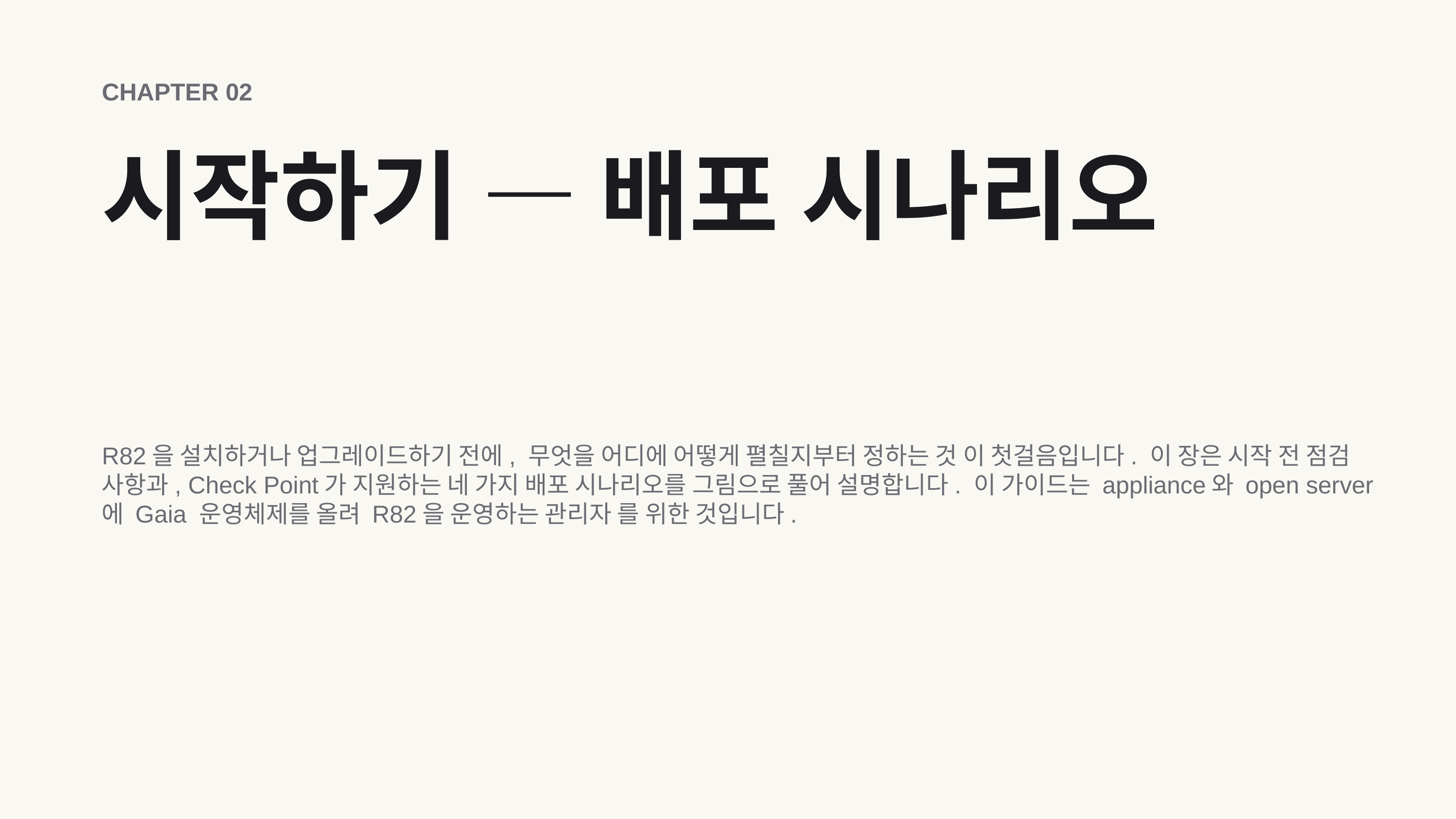

CHAPTER 02
시작하기 — 배포 시나리오
R82을 설치하거나 업그레이드하기 전에, 무엇을 어디에 어떻게 펼칠지부터 정하는 것 이 첫걸음입니다. 이 장은 시작 전 점검 사항과, Check Point가 지원하는 네 가지 배포 시나리오를 그림으로 풀어 설명합니다. 이 가이드는 appliance와 open server에 Gaia 운영체제를 올려 R82을 운영하는 관리자 를 위한 것입니다.